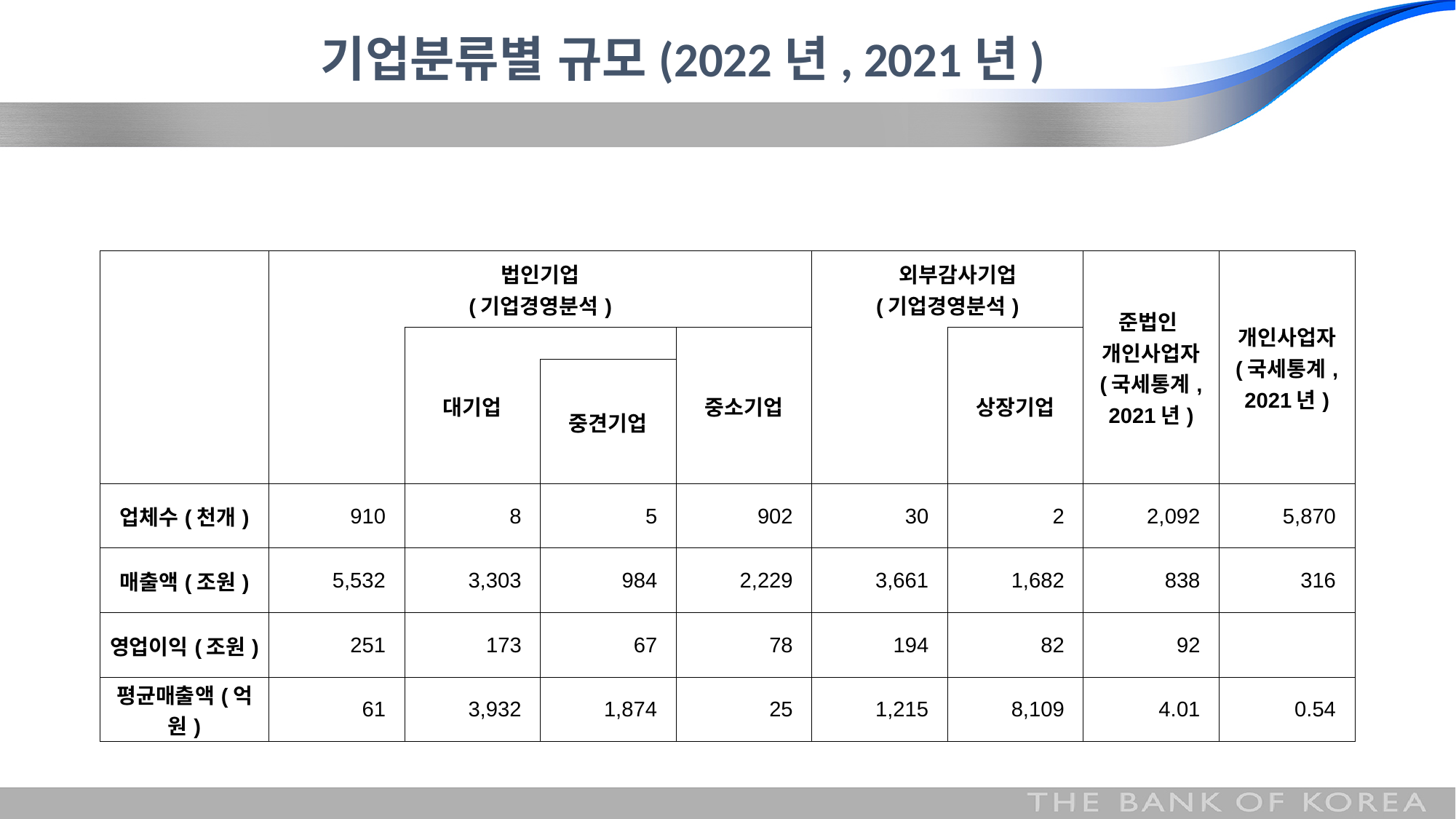

# 기업분류별 규모(2022년, 2021년)
|  | 법인기업 (기업경영분석) |  |  |  | 외부감사기업 (기업경영분석) |  | 준법인 개인사업자 (국세통계, 2021년) | 개인사업자 (국세통계, 2021년) |
| --- | --- | --- | --- | --- | --- | --- | --- | --- |
|  |  | 대기업 |  | 중소기업 |  | 상장기업 |  |  |
|  |  |  | 중견기업 |  |  |  |  |  |
| 업체수(천개) | 910 | 8 | 5 | 902 | 30 | 2 | 2,092 | 5,870 |
| 매출액(조원) | 5,532 | 3,303 | 984 | 2,229 | 3,661 | 1,682 | 838 | 316 |
| 영업이익(조원) | 251 | 173 | 67 | 78 | 194 | 82 | 92 |  |
| 평균매출액(억원) | 61 | 3,932 | 1,874 | 25 | 1,215 | 8,109 | 4.01 | 0.54 |